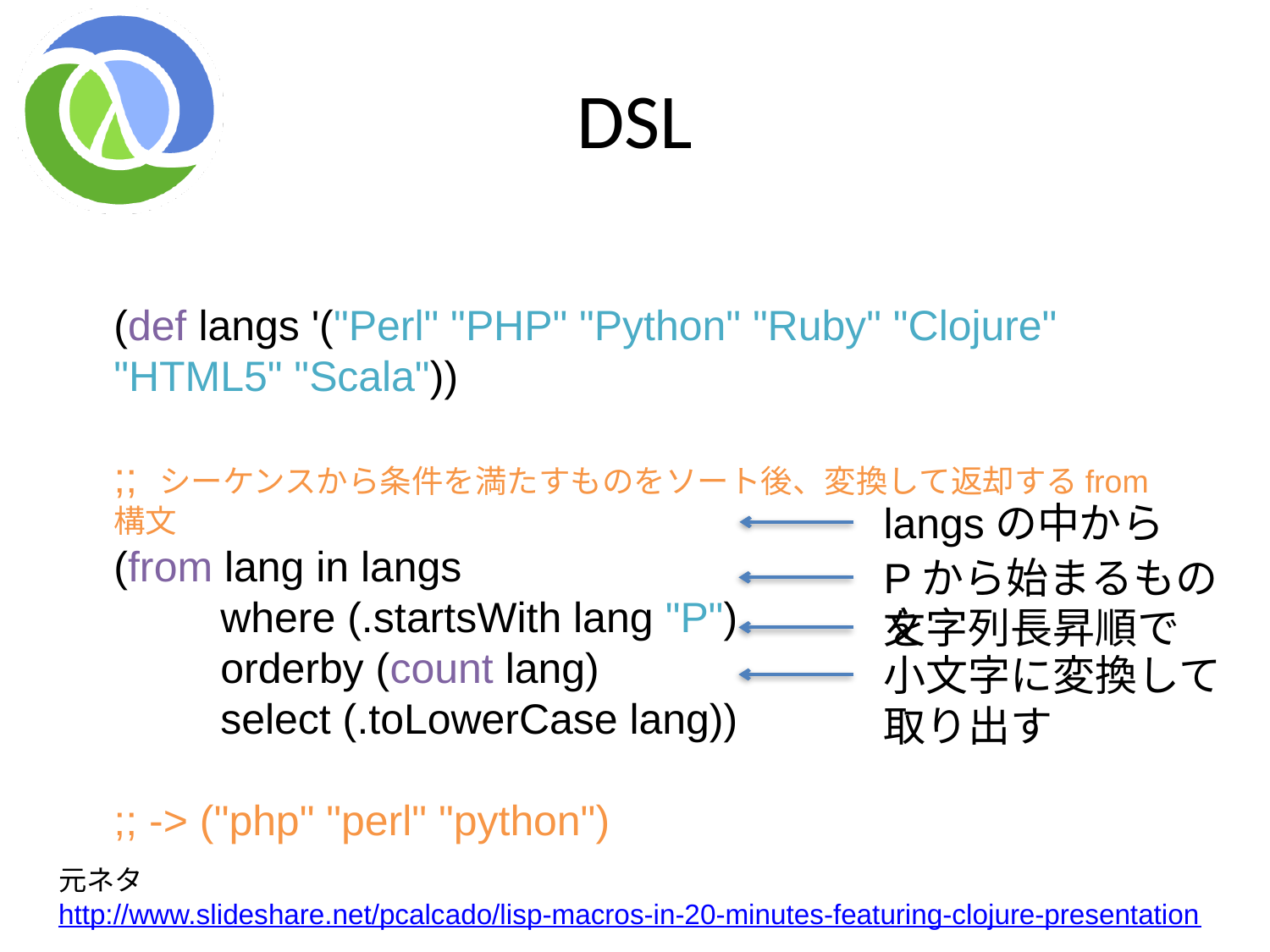

# DSL
(def langs '("Perl" "PHP" "Python" "Ruby" "Clojure" "HTML5" "Scala"))

;; シーケンスから条件を満たすものをソート後、変換して返却するfrom構文
(from lang in langs
         where (.startsWith lang "P")
         orderby (count lang)
         select (.toLowerCase lang))

;; -> ("php" "perl" "python")

langsの中から
Pから始まるものを
文字列長昇順で
小文字に変換して
取り出す
元ネタ　http://www.slideshare.net/pcalcado/lisp-macros-in-20-minutes-featuring-clojure-presentation